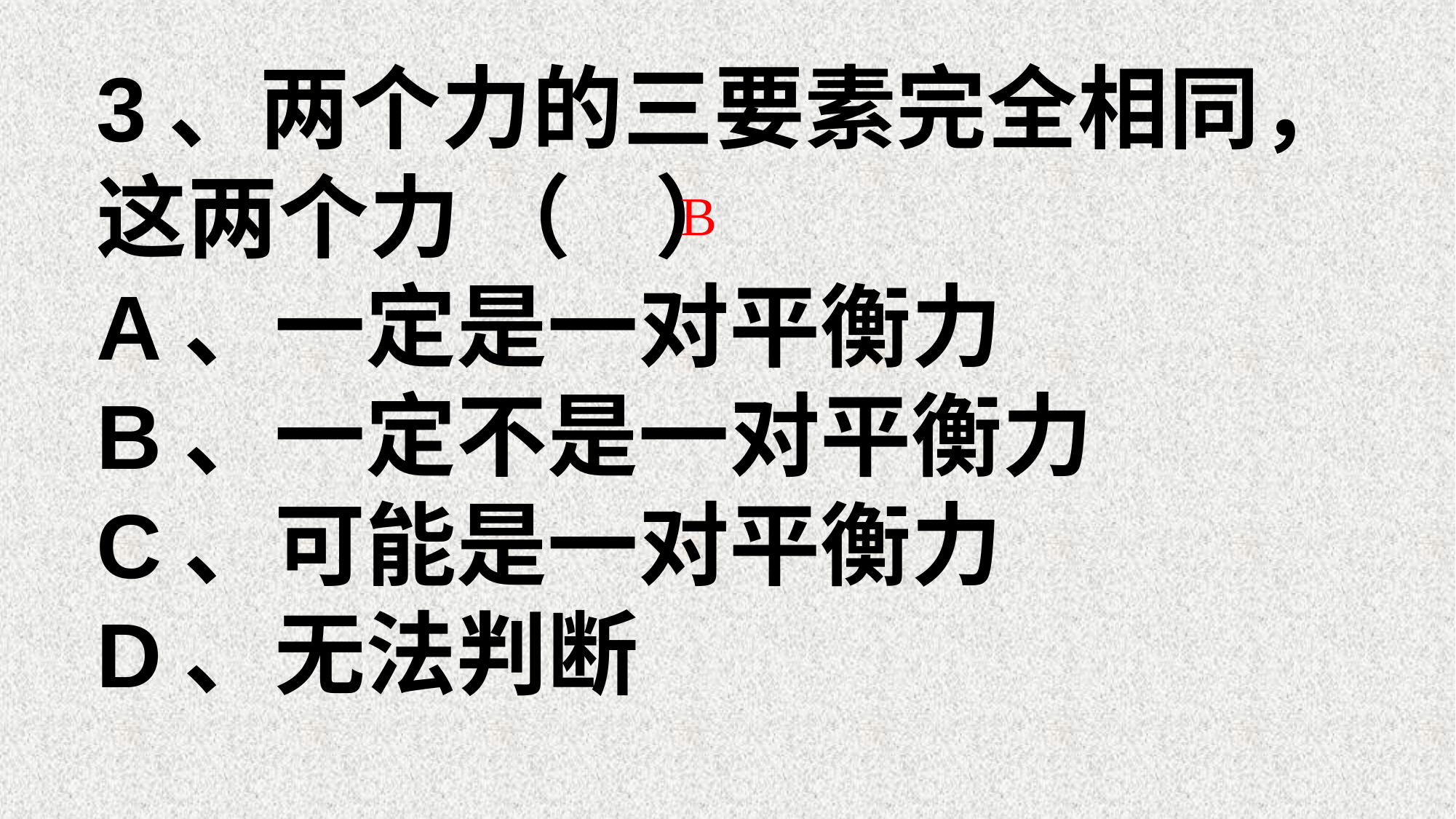

3、两个力的三要素完全相同，这两个力 （    ）
A、一定是一对平衡力
B、一定不是一对平衡力
C、可能是一对平衡力
D、无法判断
B